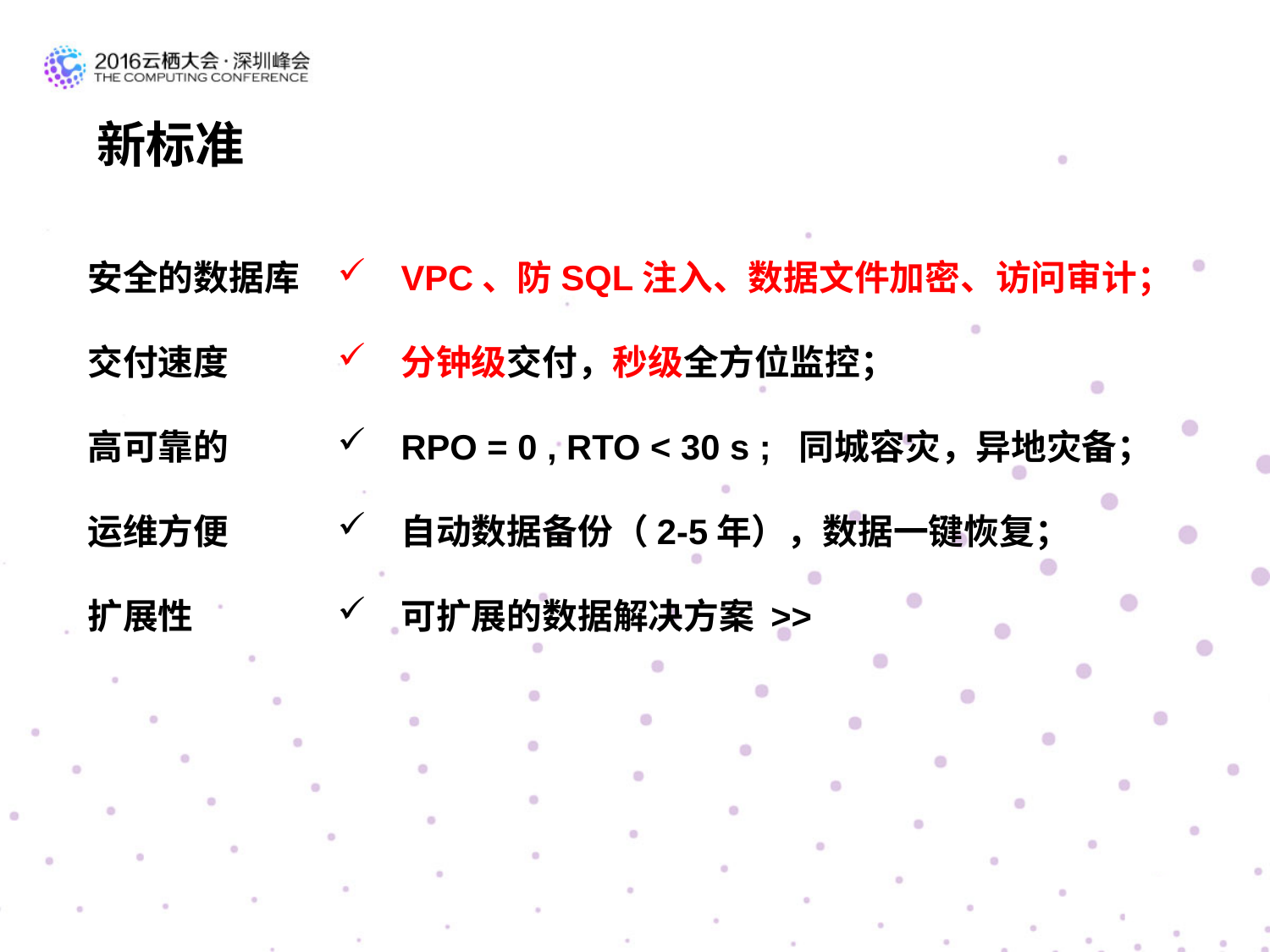

新标准
安全的数据库

交付速度

高可靠的

运维方便

扩展性
VPC、防SQL注入、数据文件加密、访问审计；

分钟级交付，秒级全方位监控；

RPO = 0 , RTO < 30 s ;  同城容灾，异地灾备；

自动数据备份（2-5年），数据一键恢复；

可扩展的数据解决方案 >>